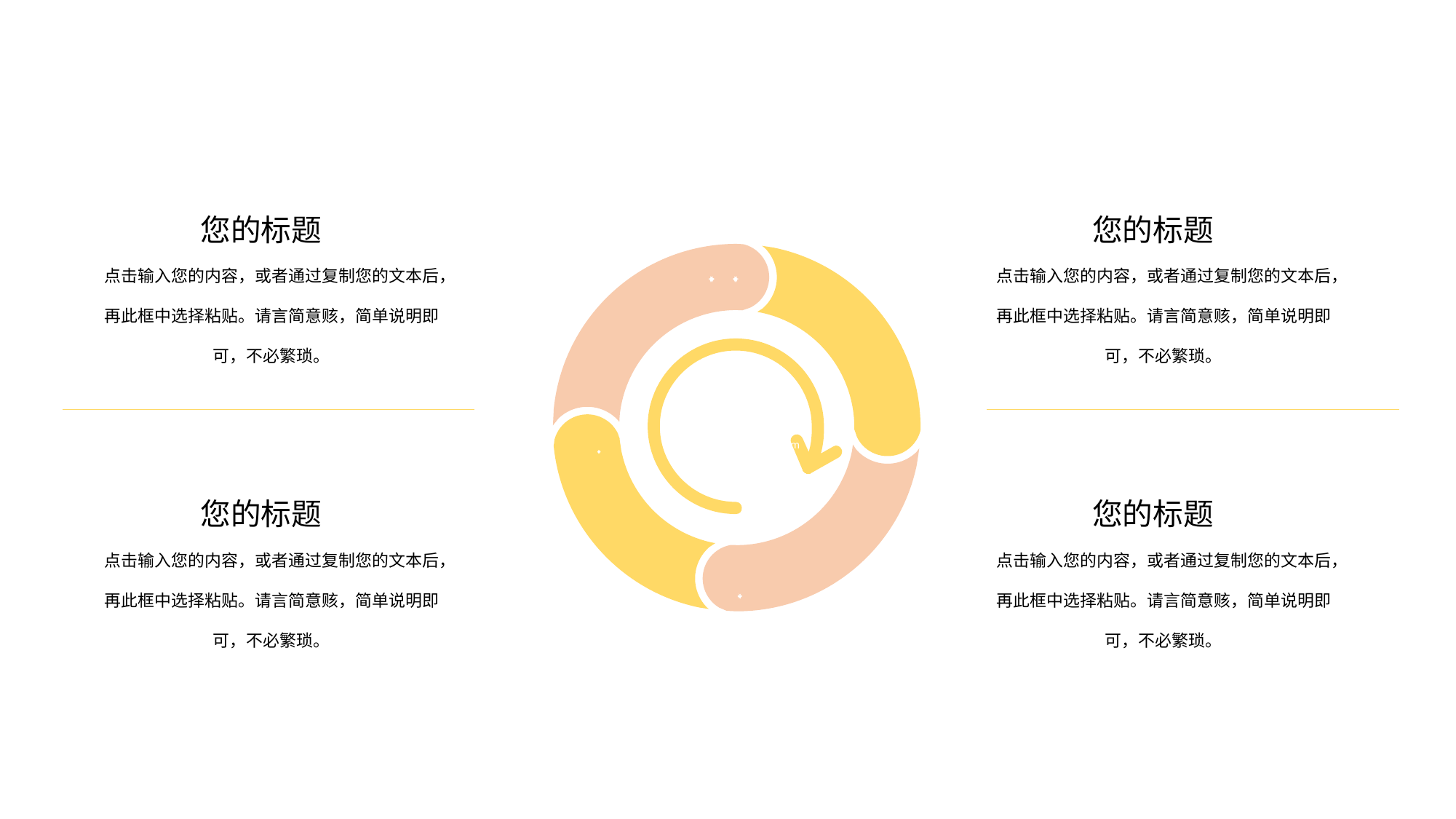

您的标题
您的标题
点击输入您的内容，或者通过复制您的文本后，再此框中选择粘贴。请言简意赅，简单说明即可，不必繁琐。
点击输入您的内容，或者通过复制您的文本后，再此框中选择粘贴。请言简意赅，简单说明即可，不必繁琐。

2016
Aliquam gravida eu enim ut molestie.

您的标题
您的标题
点击输入您的内容，或者通过复制您的文本后，再此框中选择粘贴。请言简意赅，简单说明即可，不必繁琐。
点击输入您的内容，或者通过复制您的文本后，再此框中选择粘贴。请言简意赅，简单说明即可，不必繁琐。